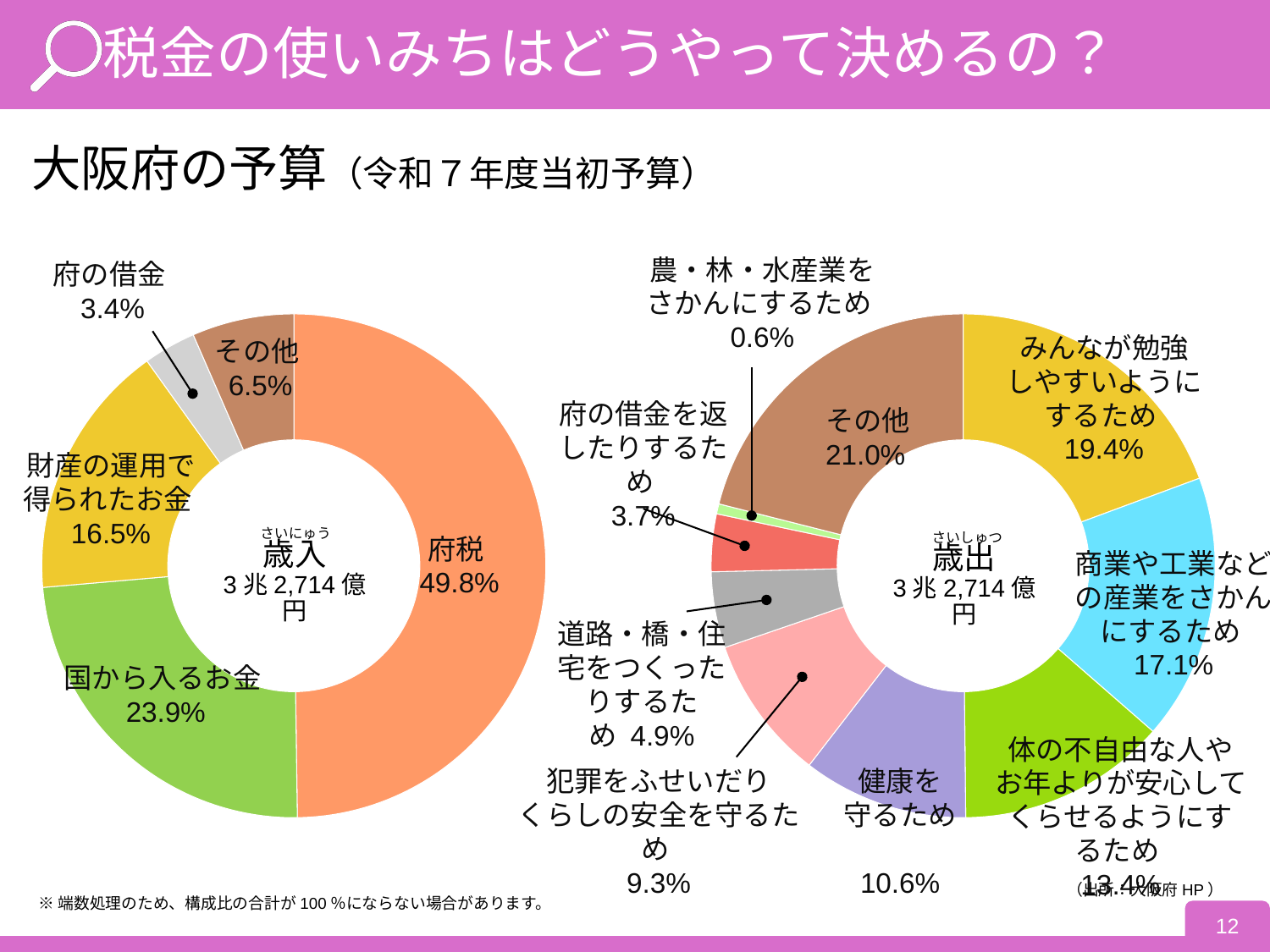

税金の使いみちはどうやって決めるの？
大阪府の予算（令和７年度当初予算）
農・林・水産業を
さかんにするため
0.6%
府の借金
3.4%

### Chart

| Category |  |
|---|---|
| みんなが勉強しやすいようにするため | 6331.0 |
| 商業や工業などの産業をさかんにするため | 5584.0 |
| 体の不自由な人やお年よりが安心してくらせるように | 4389.0 |
| 健康を守るため | 3475.0 |
| 犯罪をふせいだりくらしの安全を守るため | 3035.0 |
| 道路・橋・住宅をつくったりするため | 1596.0 |
| 府の借金を返したりするため | 1209.0 |
| 農・林・水産業をさかんにするため | 210.0 |
| その他 | 6885.0 |

### Chart

| Category | 額（億円） |
|---|---|
| 府税 | 16283.0 |
| 国から入るお金 | 7803.0 |
| 財産の運用で得られたお金 | 5390.0 |
| 府の借金 | 1101.0 |
| その他 | 2137.0 |
みんなが勉強
しやすいように
するため
19.4%
その他
6.5%
府の借金を返したりするため
3.7%
その他
21.0%
財産の運用で
得られたお金
16.5%
さいにゅう
歳入
3兆2,714億円
さいしゅつ
歳出
3兆2,714億円
府税
49.8%
商業や工業などの産業をさかんにするため
17.1%
道路・橋・住宅をつくったりするため 4.9%
国から入るお金
23.9%
体の不自由な人やお年よりが安心してくらせるようにするため
13.4%
犯罪をふせいだり
くらしの安全を守るため
9.3%
健康を
守るため
10.6%
（出所：大阪府HP）
※端数処理のため、構成比の合計が100％にならない場合があります。
12